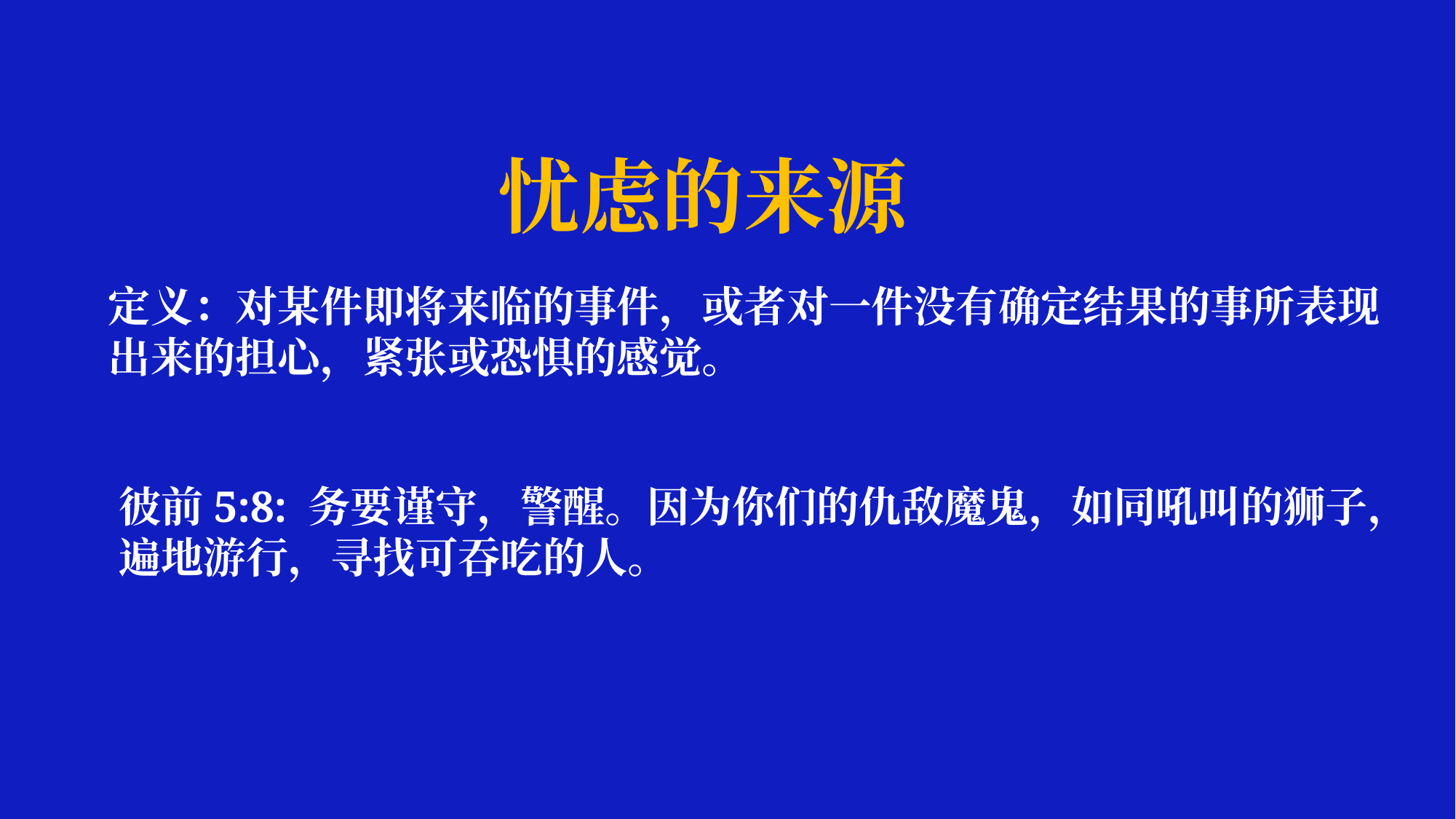

忧虑的来源
定义：对某件即将来临的事件，或者对一件没有确定结果的事所表现出来的担心，紧张或恐惧的感觉。
彼前5:8: 务要谨守，警醒。因为你们的仇敌魔鬼，如同吼叫的狮子，遍地游行，寻找可吞吃的人。